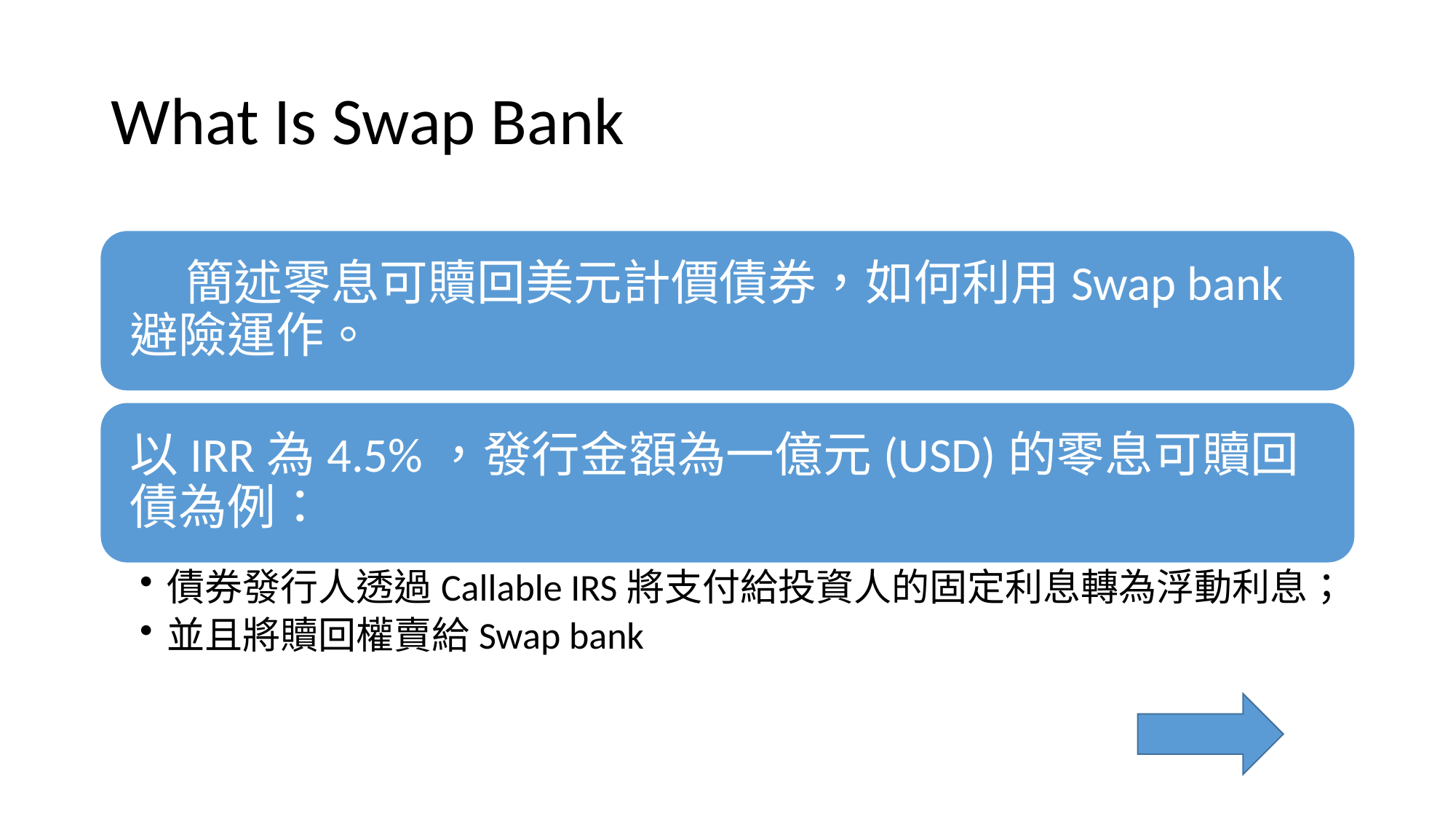

# What Is Swap Bank
    簡述零息可贖回美元計價債券，如何利用Swap bank避險運作。
以IRR為4.5%，發行金額為一億元(USD)的零息可贖回債為例：
債券發行人透過Callable IRS將支付給投資人的固定利息轉為浮動利息；
並且將贖回權賣給Swap bank